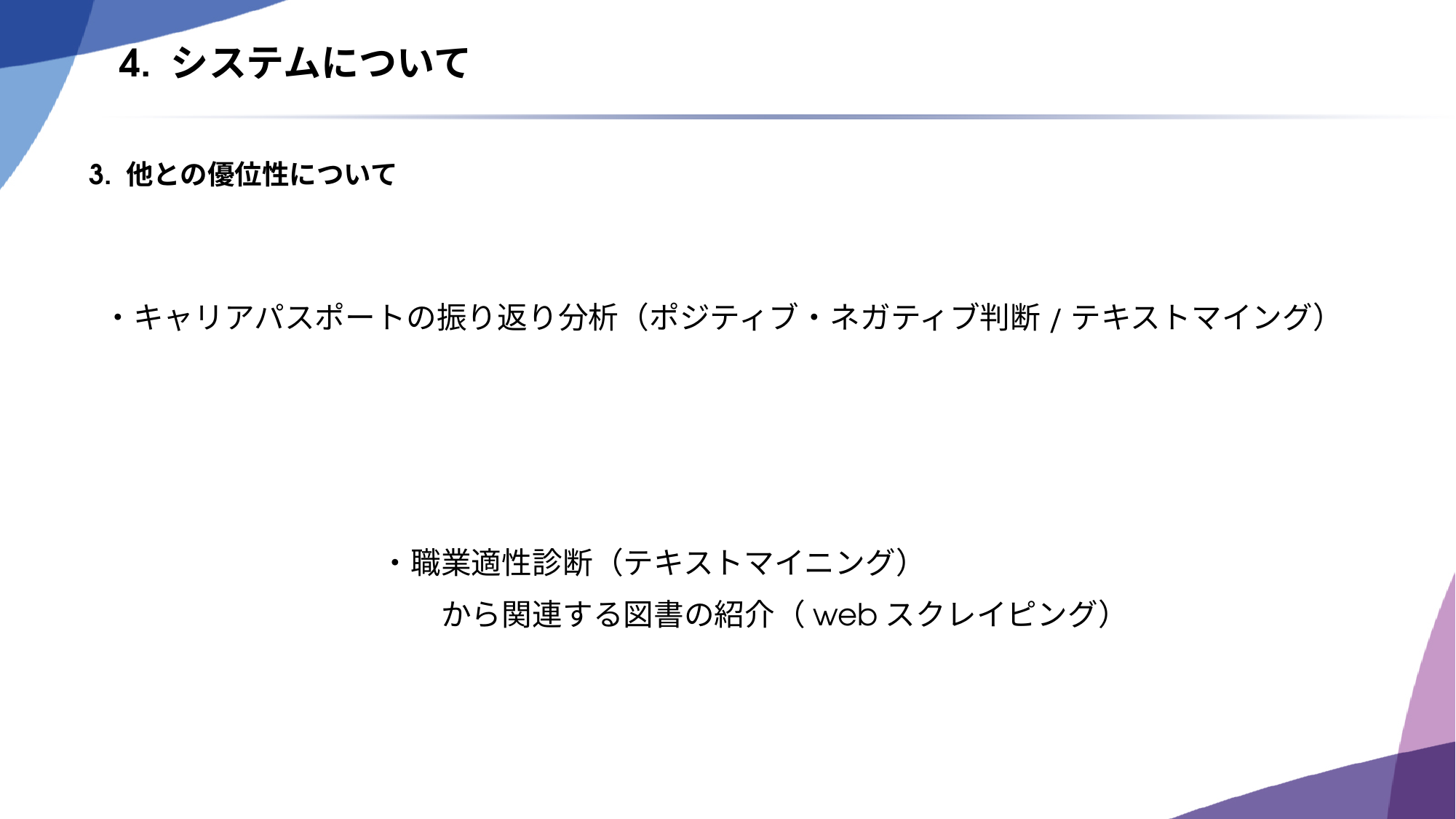

# 4. システムについて
3. 他との優位性について
・キャリアパスポートの振り返り分析（ポジティブ・ネガティブ判断/テキストマイング）
・職業適性診断（テキストマイニング）
　　から関連する図書の紹介（webスクレイピング）